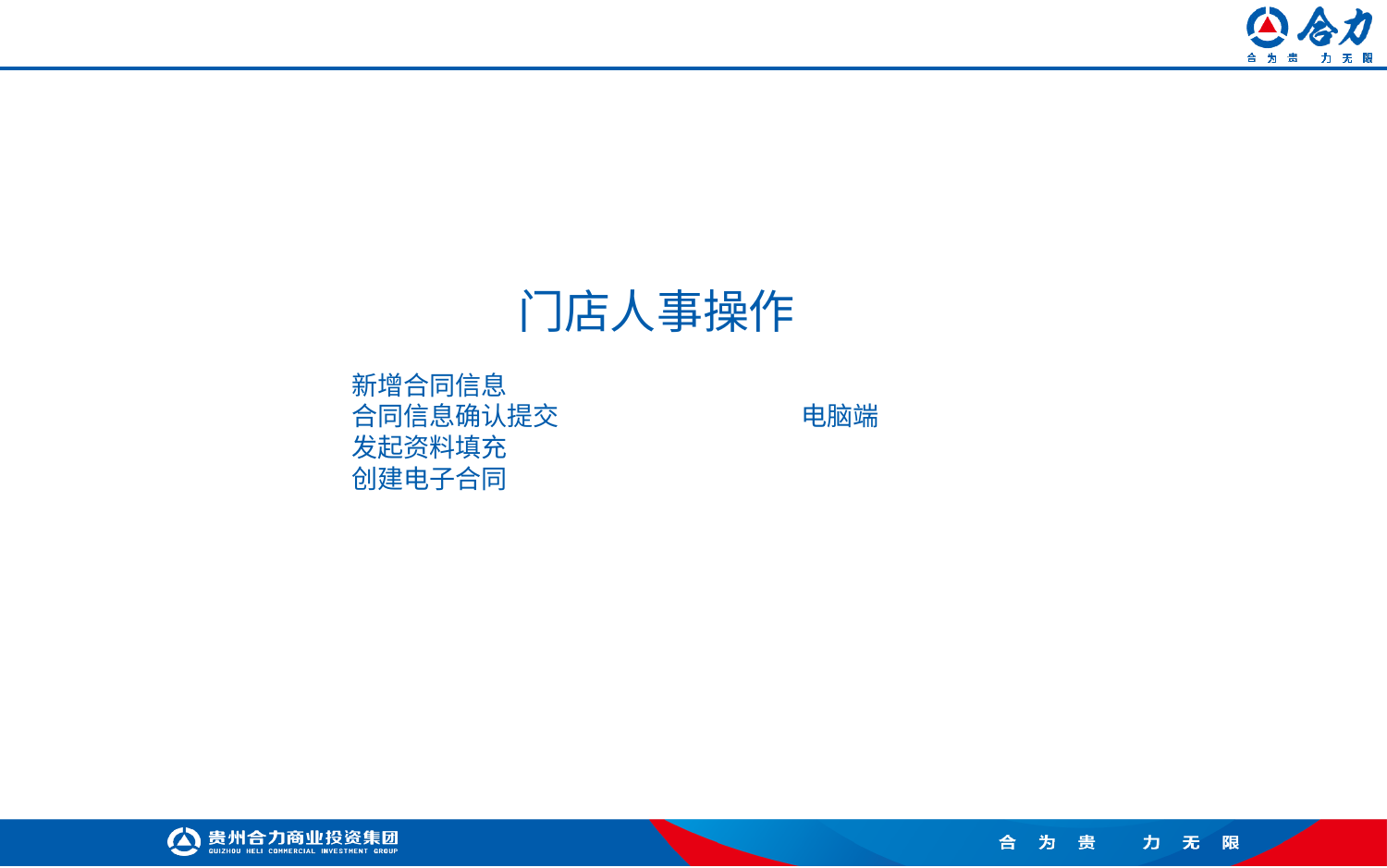

门店人事操作

     新增合同信息
     合同信息确认提交                                          电脑端
     发起资料填充
     创建电子合同